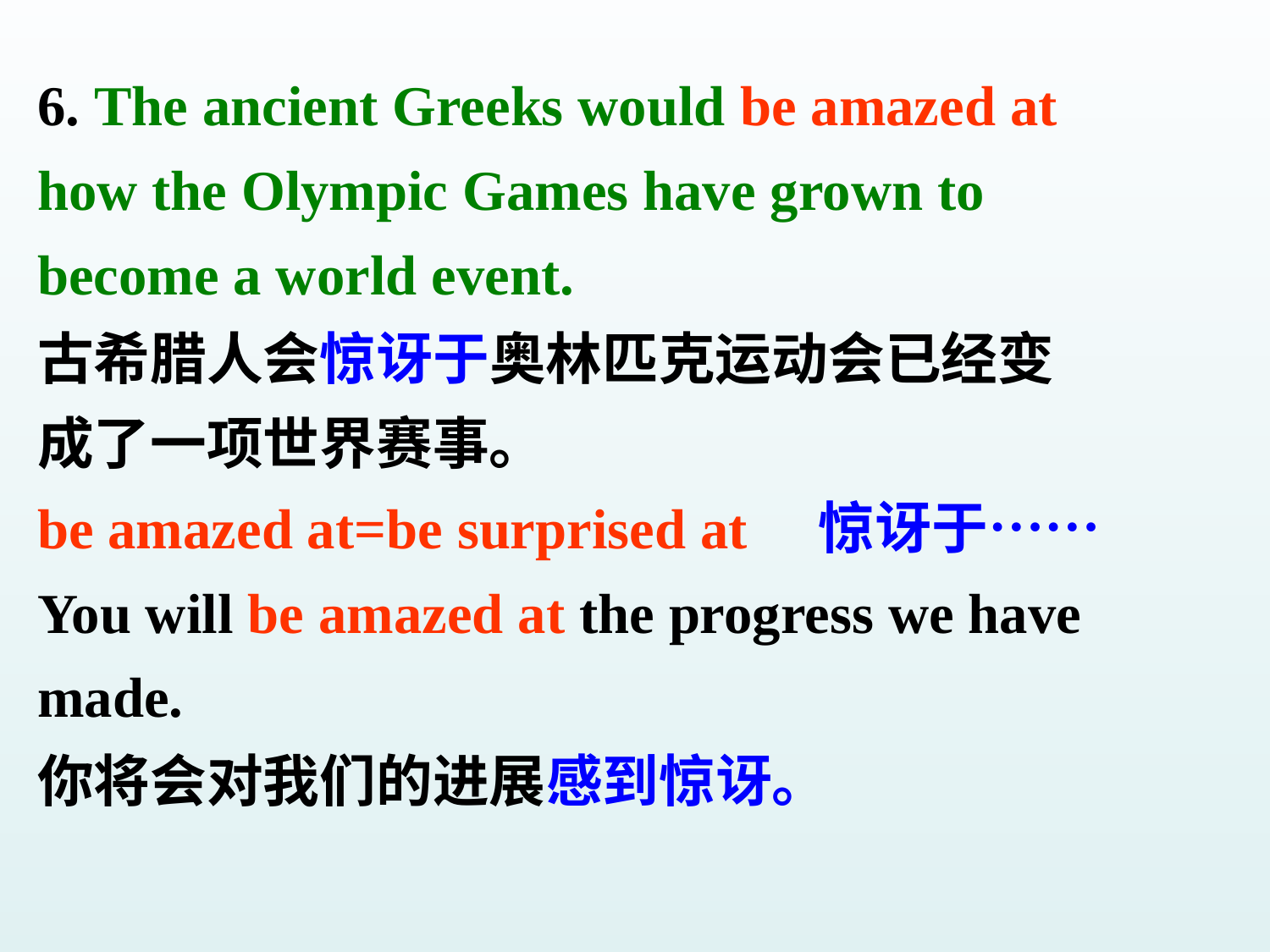

6. The ancient Greeks would be amazed at
how the Olympic Games have grown to
become a world event.
古希腊人会惊讶于奥林匹克运动会已经变
成了一项世界赛事。
be amazed at=be surprised at    惊讶于……
You will be amazed at the progress we have
made.
你将会对我们的进展感到惊讶。